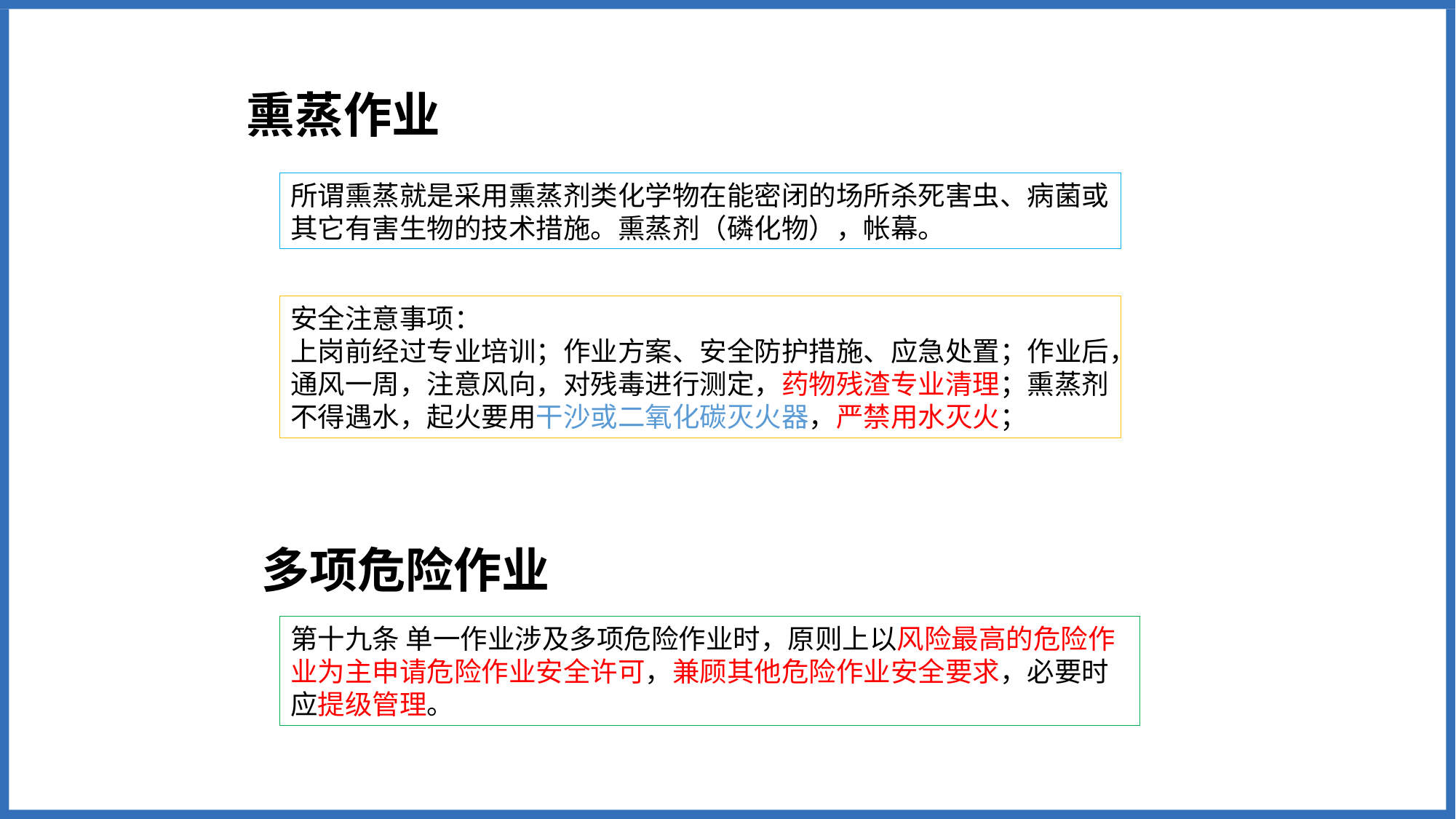

# 熏蒸作业
所谓熏蒸就是采用熏蒸剂类化学物在能密闭的场所杀死害虫、病菌或其它有害生物的技术措施。熏蒸剂（磷化物），帐幕。
安全注意事项：
上岗前经过专业培训；作业方案、安全防护措施、应急处置；作业后，通风一周，注意风向，对残毒进行测定，药物残渣专业清理；熏蒸剂不得遇水，起火要用干沙或二氧化碳灭火器，严禁用水灭火；
多项危险作业
第十九条 单一作业涉及多项危险作业时，原则上以风险最高的危险作业为主申请危险作业安全许可，兼顾其他危险作业安全要求，必要时应提级管理。